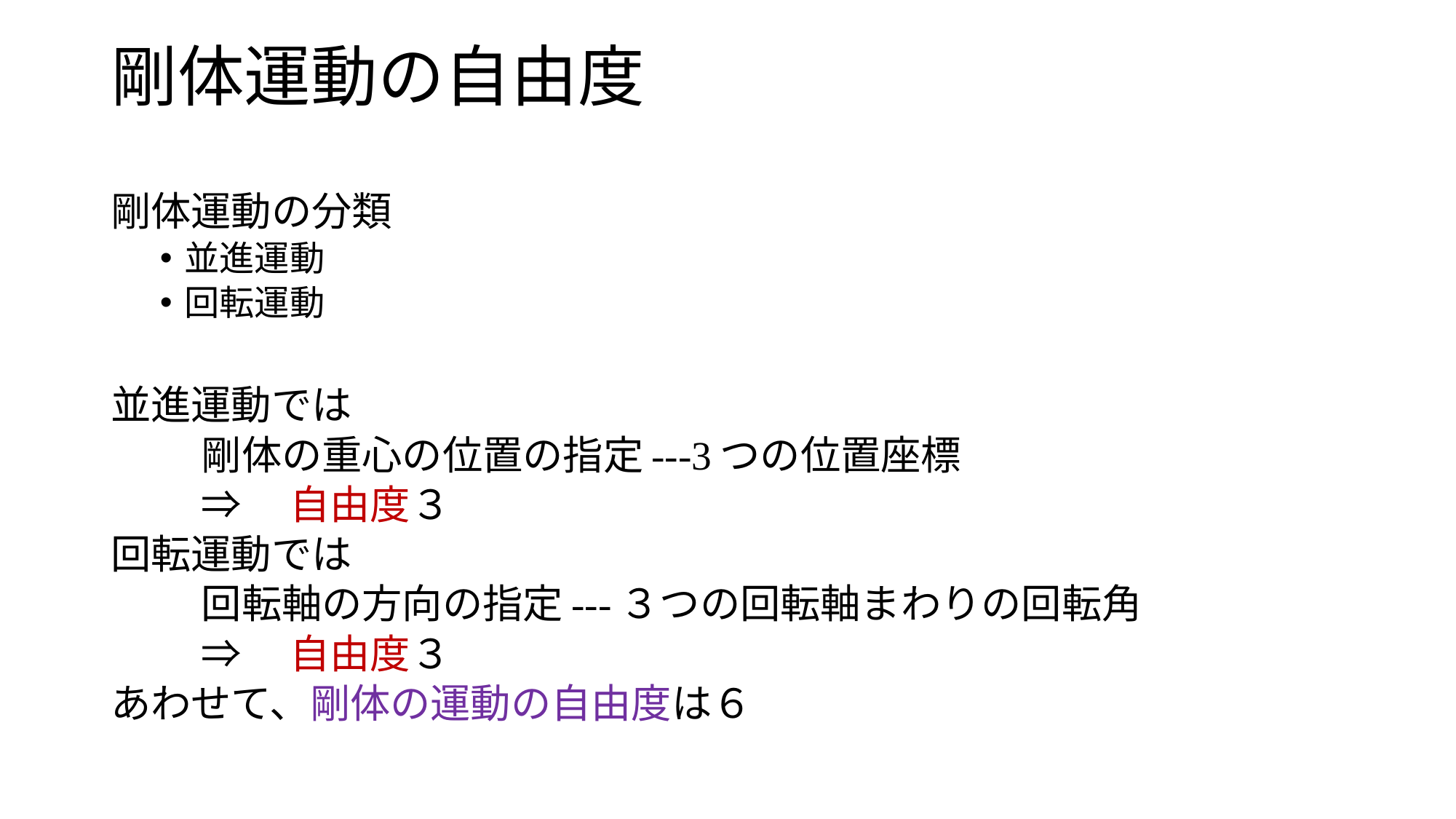

# 剛体運動の自由度
剛体運動の分類
並進運動
回転運動

並進運動では
		剛体の重心の位置の指定---3つの位置座標
			⇒　自由度３
回転運動では
		回転軸の方向の指定---３つの回転軸まわりの回転角
			⇒　自由度３
あわせて、剛体の運動の自由度は６